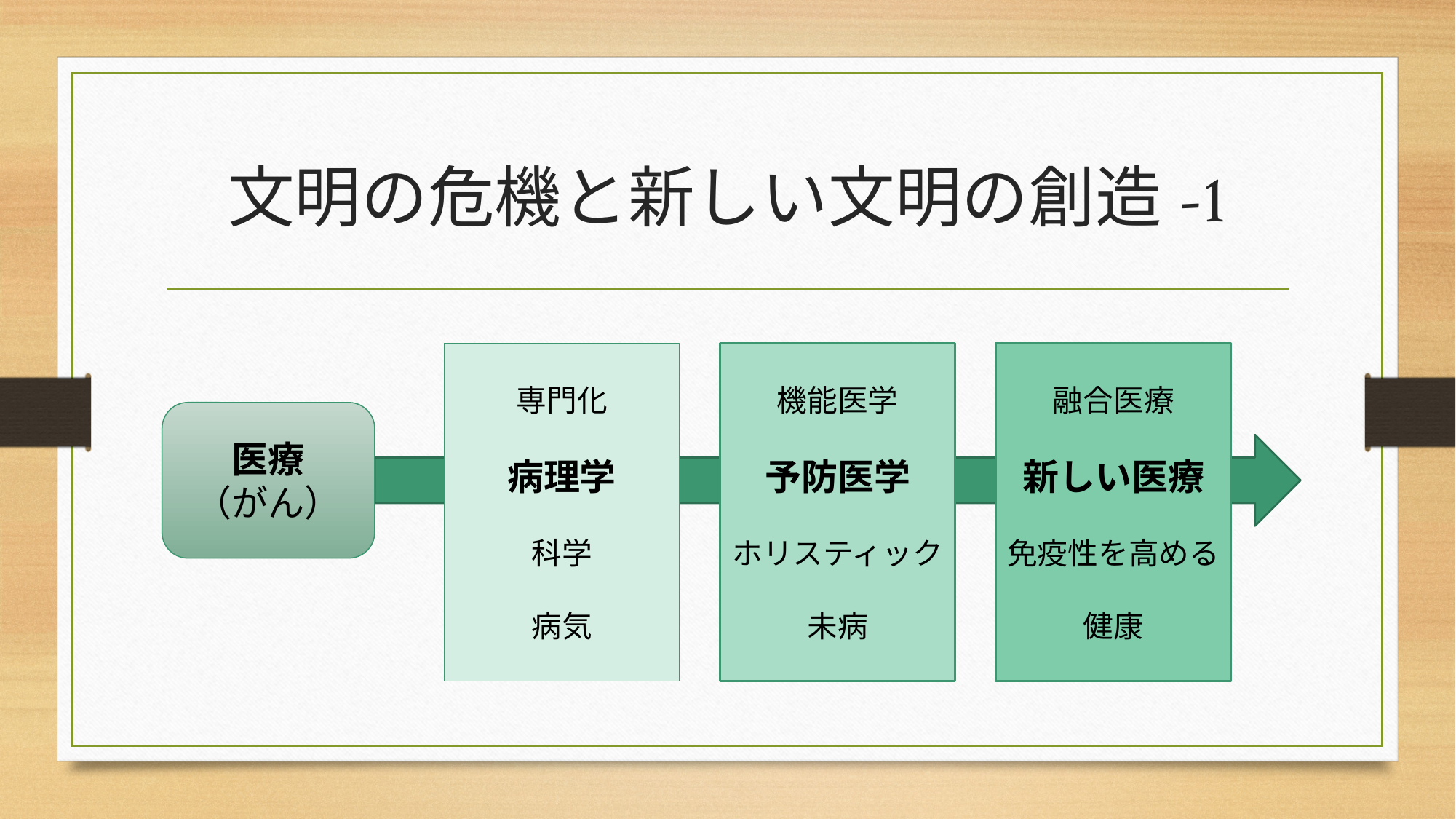

# 文明の危機と新しい文明の創造-1
融合医療

新しい医療

免疫性を高める

健康
専門化

病理学

科学

病気
機能医学

予防医学

ホリスティック

未病
医療
（がん）